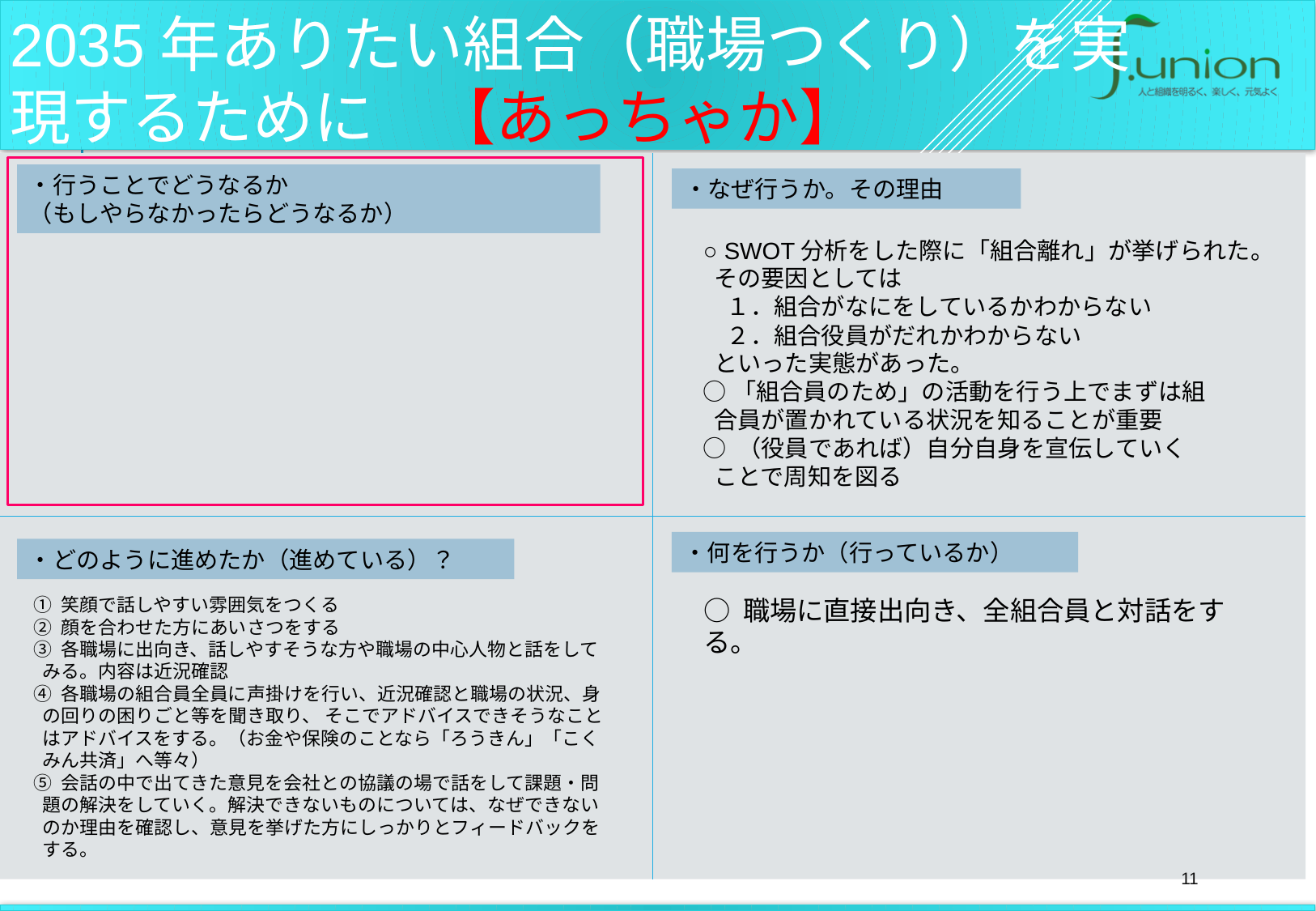

2035年ありたい組合（職場つくり）を実現するために　【あっちゃか】

・行うことでどうなるか
（もしやらなかったらどうなるか）
・なぜ行うか。その理由

○ SWOT分析をした際に「組合離れ」が挙げられた。
 その要因としては
　１．組合がなにをしているかわからない
　２．組合役員がだれかわからない
 といった実態があった。
○「組合員のため」の活動を行う上でまずは組
 合員が置かれている状況を知ることが重要
○ （役員であれば）自分自身を宣伝していく
 ことで周知を図る
・何を行うか（行っているか）
・どのように進めたか（進めている）？
① 笑顔で話しやすい雰囲気をつくる
② 顔を合わせた方にあいさつをする
③ 各職場に出向き、話しやすそうな方や職場の中心人物と話をして
 みる。内容は近況確認
④ 各職場の組合員全員に声掛けを行い、近況確認と職場の状況、身
 の回りの困りごと等を聞き取り、 そこでアドバイスできそうなこと
 はアドバイスをする。（お金や保険のことなら「ろうきん」「こく
 みん共済」へ等々）
⑤ 会話の中で出てきた意見を会社との協議の場で話をして課題・問
 題の解決をしていく。解決できないものについては、なぜできない
 のか理由を確認し、意見を挙げた方にしっかりとフィードバックを
 する。
○ 職場に直接出向き、全組合員と対話をする。
11